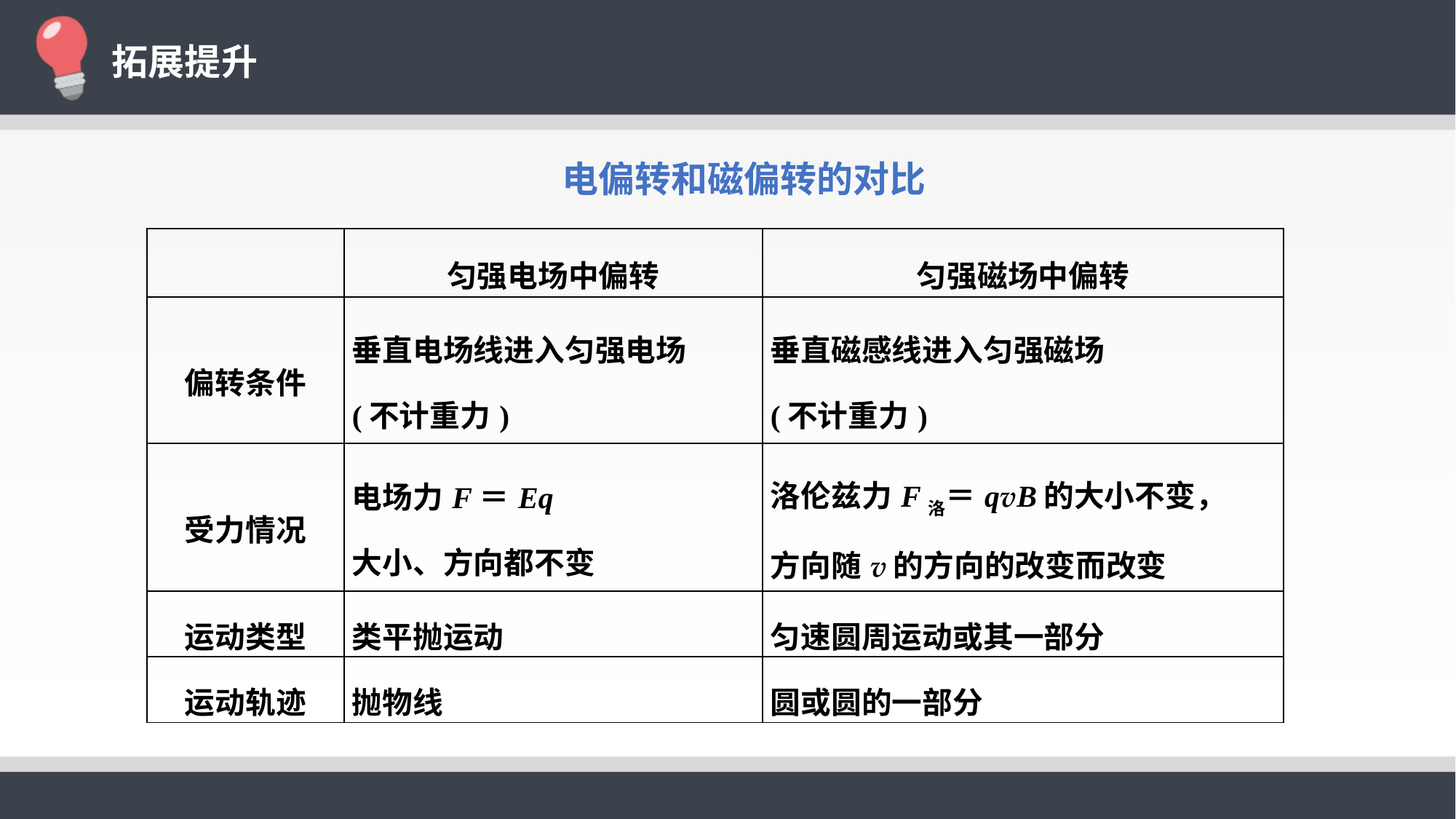

电偏转和磁偏转的对比
|  | 匀强电场中偏转 | 匀强磁场中偏转 |
| --- | --- | --- |
| 偏转条件 | 垂直电场线进入匀强电场 (不计重力) | 垂直磁感线进入匀强磁场 (不计重力) |
| 受力情况 | 电场力F＝Eq 大小、方向都不变 | 洛伦兹力F洛＝qvB的大小不变， 方向随v的方向的改变而改变 |
| 运动类型 | 类平抛运动 | 匀速圆周运动或其一部分 |
| 运动轨迹 | 抛物线 | 圆或圆的一部分 |